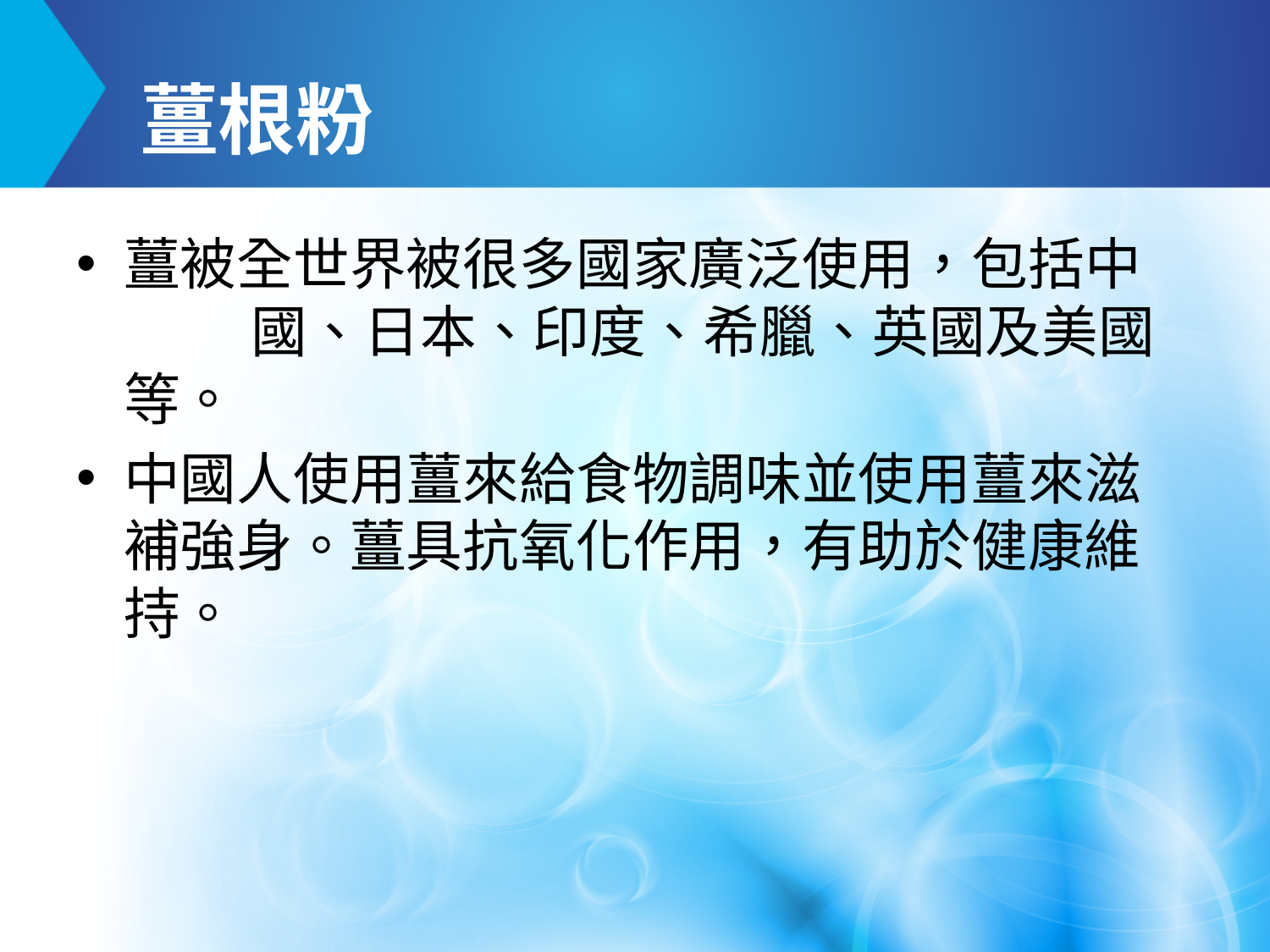

# 薑根粉
薑被全世界被很多國家廣泛使用，包括中	國、日本、印度、希臘、英國及美國等。
中國人使用薑來給食物調味並使用薑來滋補強身。薑具抗氧化作用，有助於健康維持。